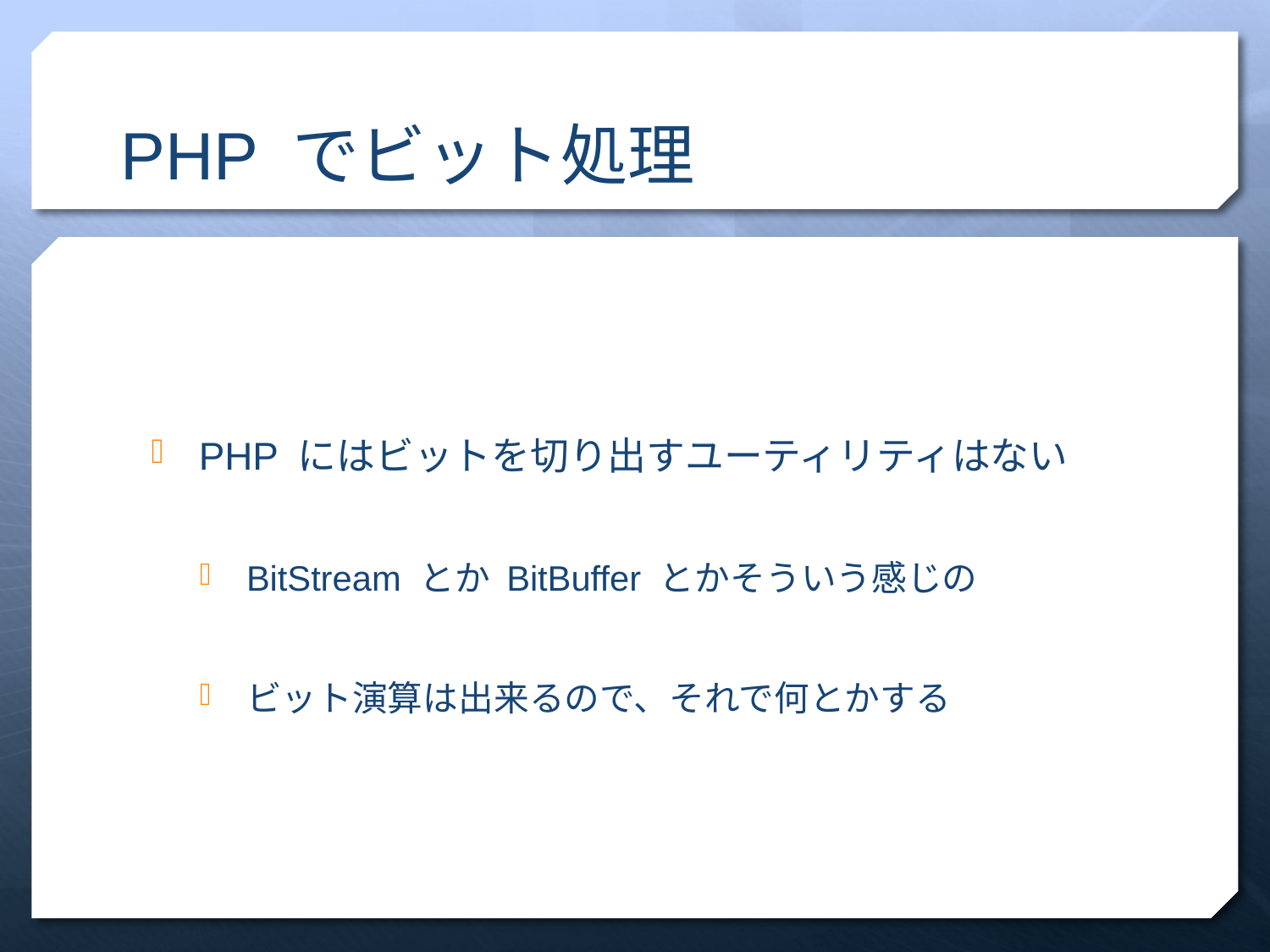

# PHP でビット処理

PHP にはビットを切り出すユーティリティはない

BitStream とか BitBuffer とかそういう感じの

ビット演算は出来るので、それで何とかする